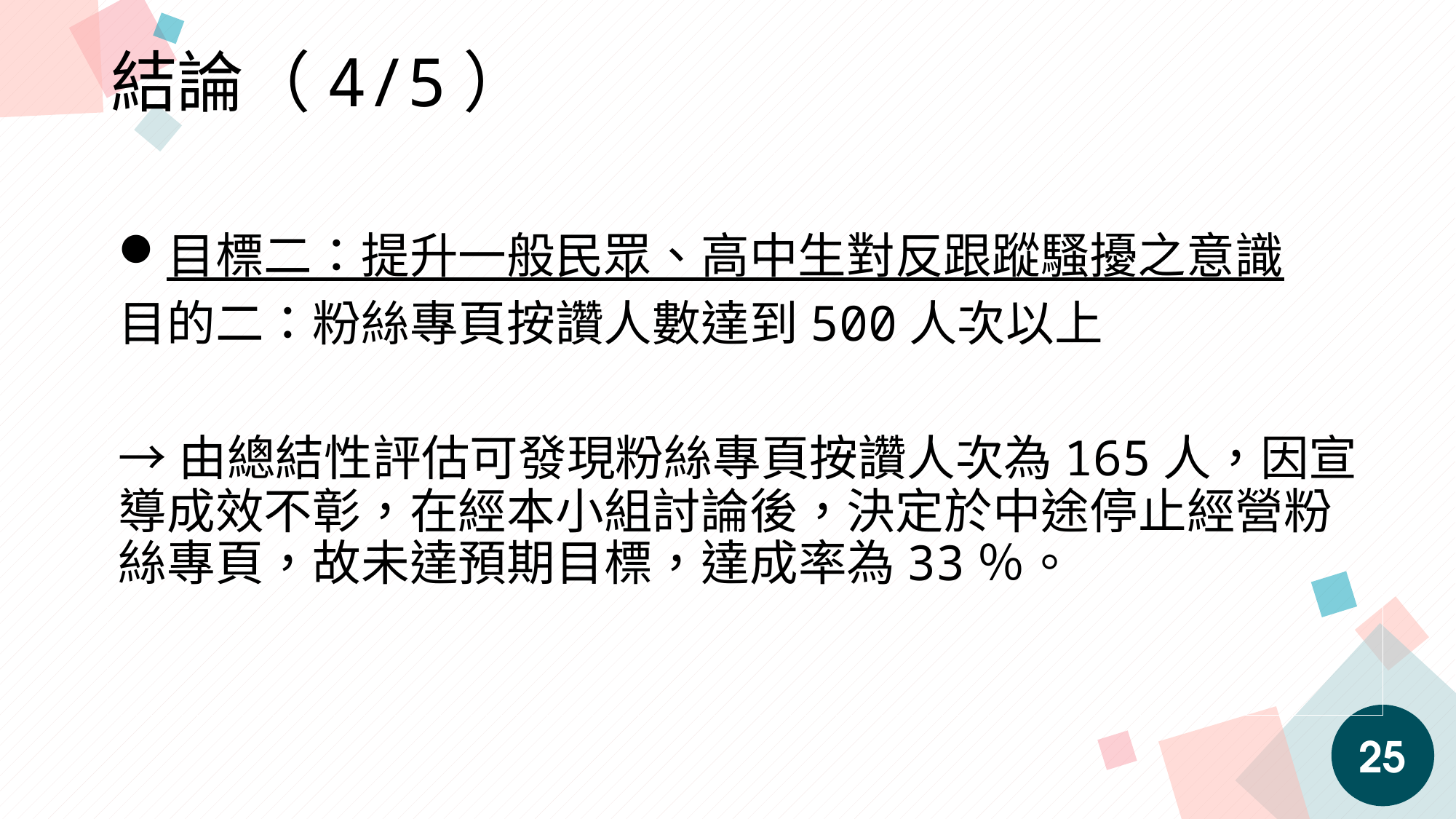

結論（4/5）

目標二：提升一般民眾、高中生對反跟蹤騷擾之意識
目的二：粉絲專頁按讚人數達到500人次以上

→由總結性評估可發現粉絲專頁按讚人次為165人，因宣導成效不彰，在經本小組討論後，決定於中途停止經營粉絲專頁，故未達預期目標，達成率為33％。
25